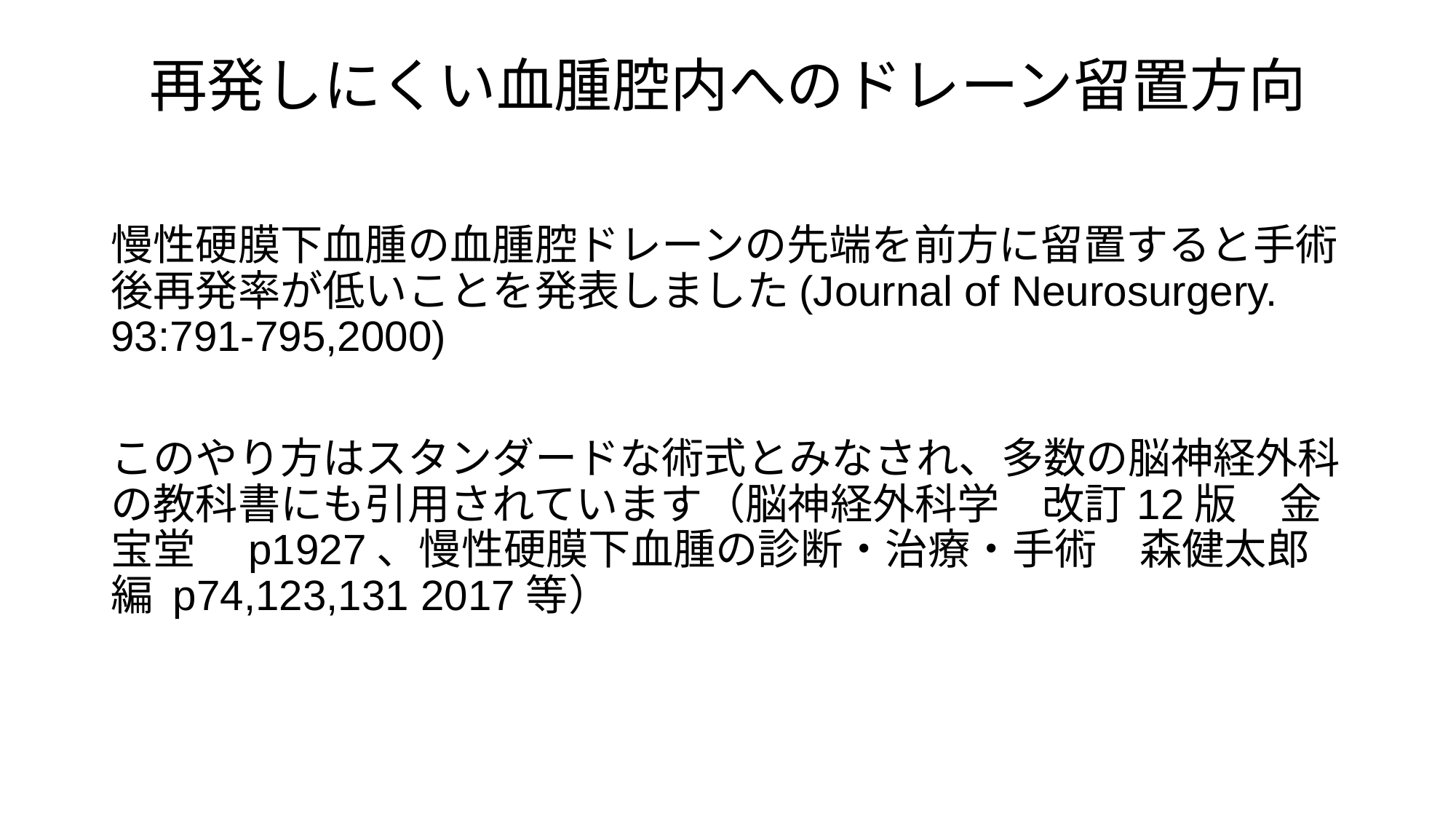

# 再発しにくい血腫腔内へのドレーン留置方向
慢性硬膜下血腫の血腫腔ドレーンの先端を前方に留置すると手術後再発率が低いことを発表しました(Journal of Neurosurgery. 93:791-795,2000)

このやり方はスタンダードな術式とみなされ、多数の脳神経外科の教科書にも引用されています（脳神経外科学　改訂12版　金宝堂　p1927、慢性硬膜下血腫の診断・治療・手術　森健太郎編 p74,123,131 2017等）